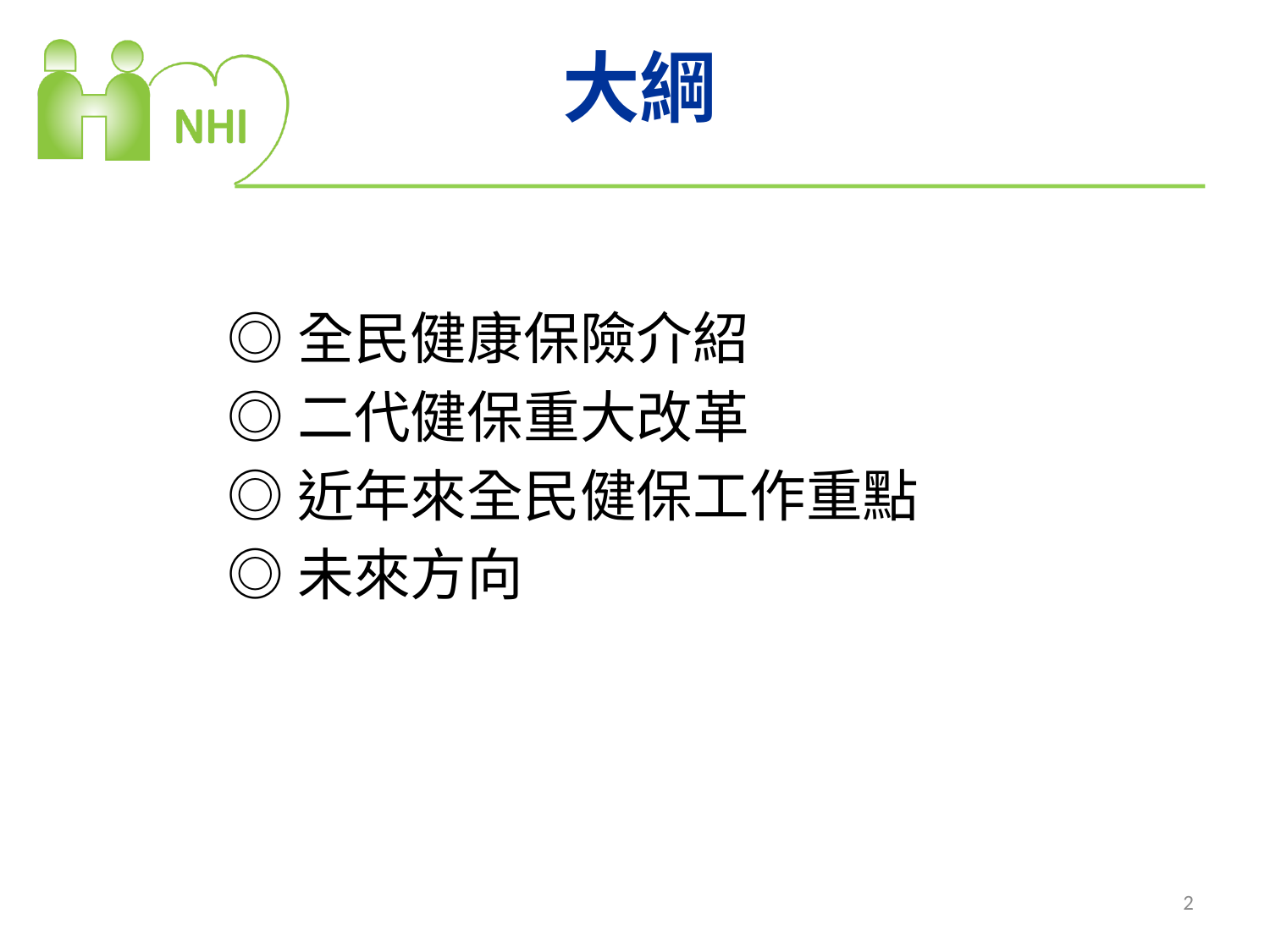

大綱
◎全民健康保險介紹
◎二代健保重大改革
◎近年來全民健保工作重點
◎未來方向

# 2